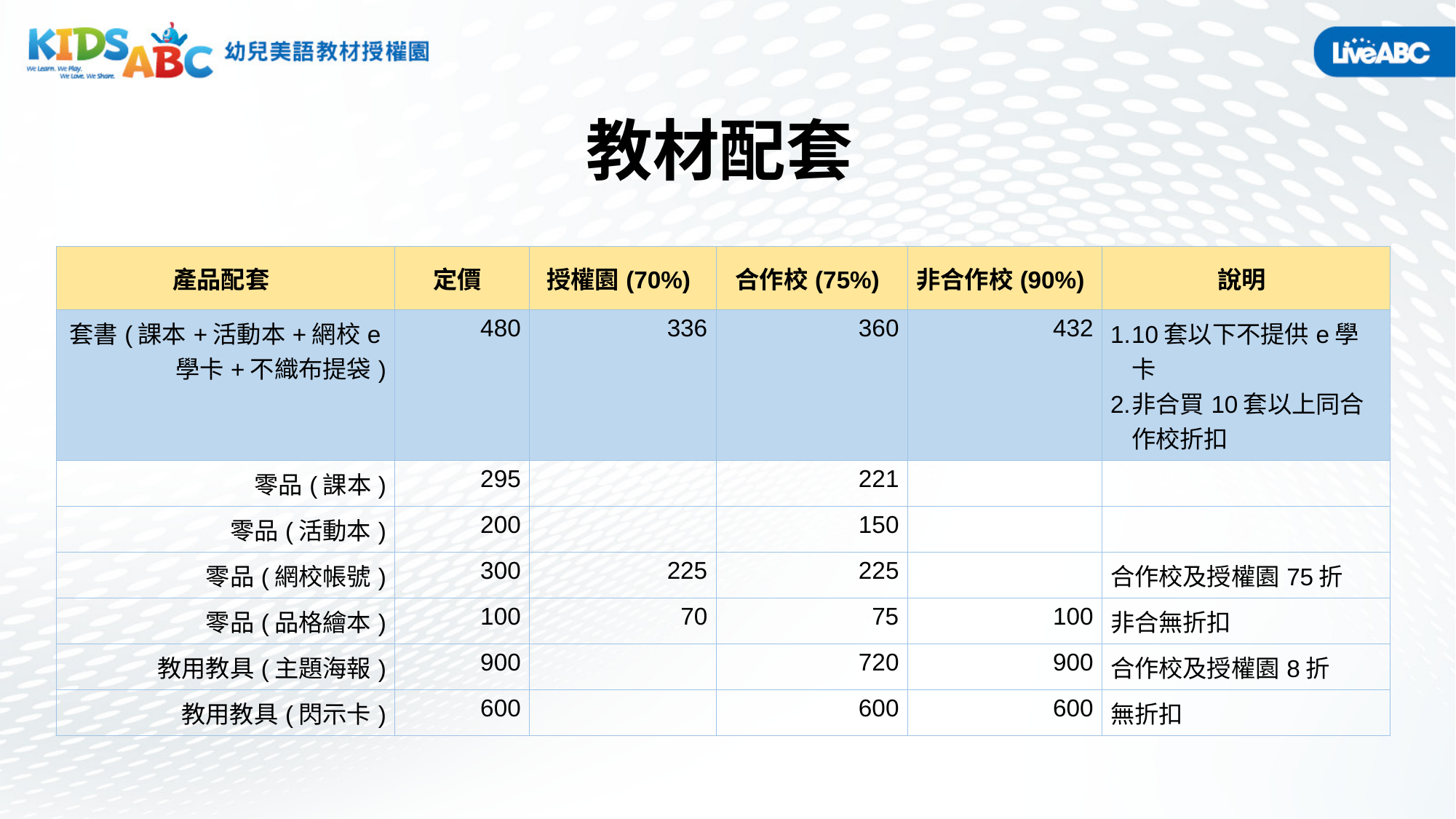

# 教材配套
| 產品配套 | 定價 | 授權園(70%) | 合作校(75%) | 非合作校(90%) | 說明 |
| --- | --- | --- | --- | --- | --- |
| 套書(課本+活動本+網校e學卡+不織布提袋) | 480 | 336 | 360 | 432 | 10套以下不提供e學卡 非合買10套以上同合作校折扣 |
| 零品(課本) | 295 |  | 221 |  |  |
| 零品(活動本) | 200 |  | 150 |  |  |
| 零品(網校帳號) | 300 | 225 | 225 |  | 合作校及授權園75折 |
| 零品(品格繪本) | 100 | 70 | 75 | 100 | 非合無折扣 |
| 教用教具(主題海報) | 900 |  | 720 | 900 | 合作校及授權園8折 |
| 教用教具(閃示卡) | 600 |  | 600 | 600 | 無折扣 |